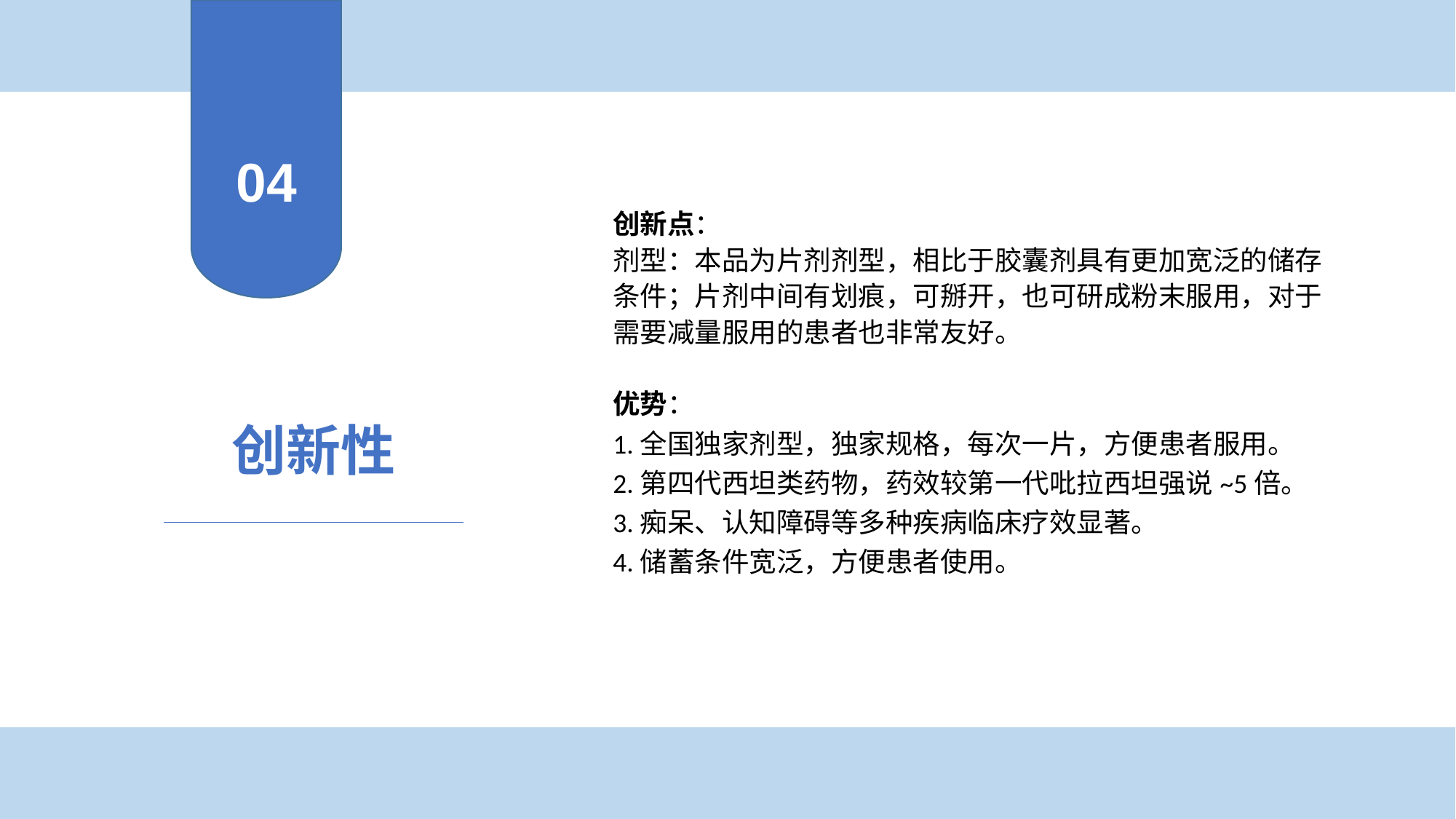

04

创新点：
剂型：本品为片剂剂型，相比于胶囊剂具有更加宽泛的储存条件；片剂中间有划痕，可掰开，也可研成粉末服用，对于需要减量服用的患者也非常友好。

优势：
1.全国独家剂型，独家规格，每次一片，方便患者服用。
2.第四代西坦类药物，药效较第一代吡拉西坦强说~5倍。
3.痴呆、认知障碍等多种疾病临床疗效显著。
4.储蓄条件宽泛，方便患者使用。
创新性